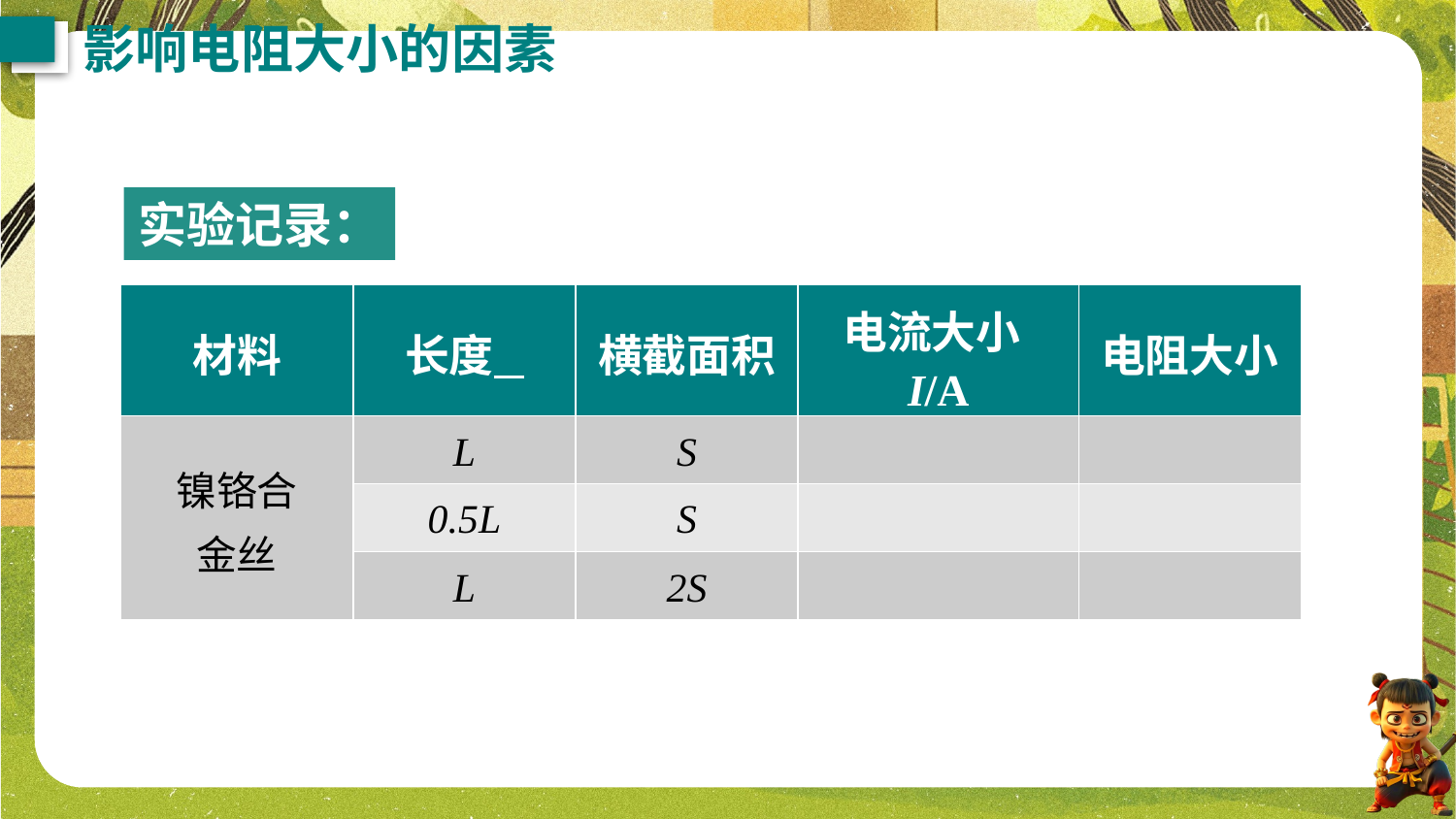

影响电阻大小的因素

实验记录：
| 材料 | 长度 | 横截面积 | 电流大小I/A | 电阻大小 |
| --- | --- | --- | --- | --- |
| 镍铬合 金丝 | L | S |  |  |
|  | 0.5L | S |  |  |
|  | L | 2S |  |  |